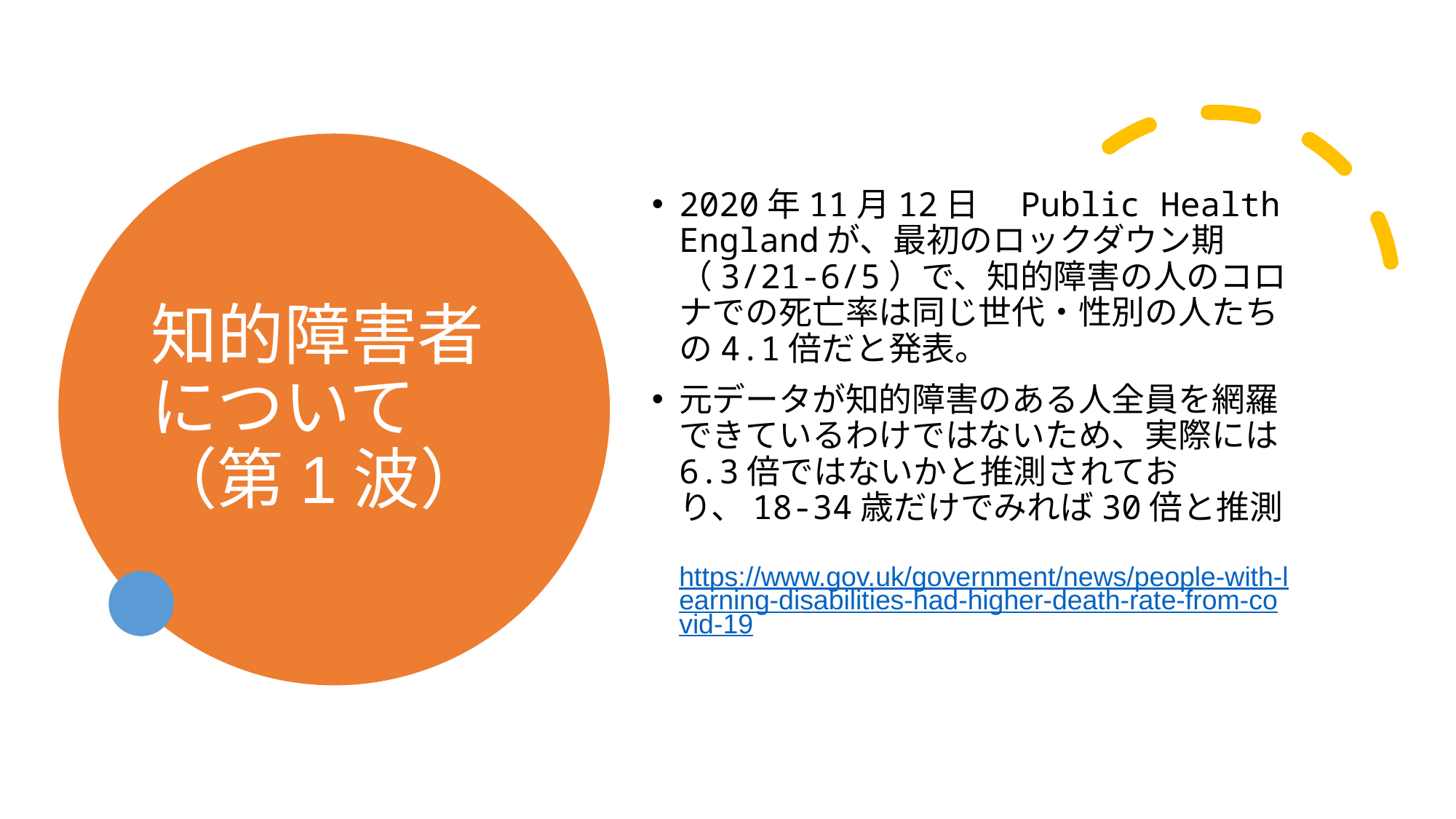

# 知的障害者について （第1波）
2020年11月12日　Public Health Englandが、最初のロックダウン期（3/21-6/5）で、知的障害の人のコロナでの死亡率は同じ世代・性別の人たちの4.1倍だと発表。
元データが知的障害のある人全員を網羅できているわけではないため、実際には6.3倍ではないかと推測されており、18-34歳だけでみれば30倍と推測　https://www.gov.uk/government/news/people-with-learning-disabilities-had-higher-death-rate-from-covid-19